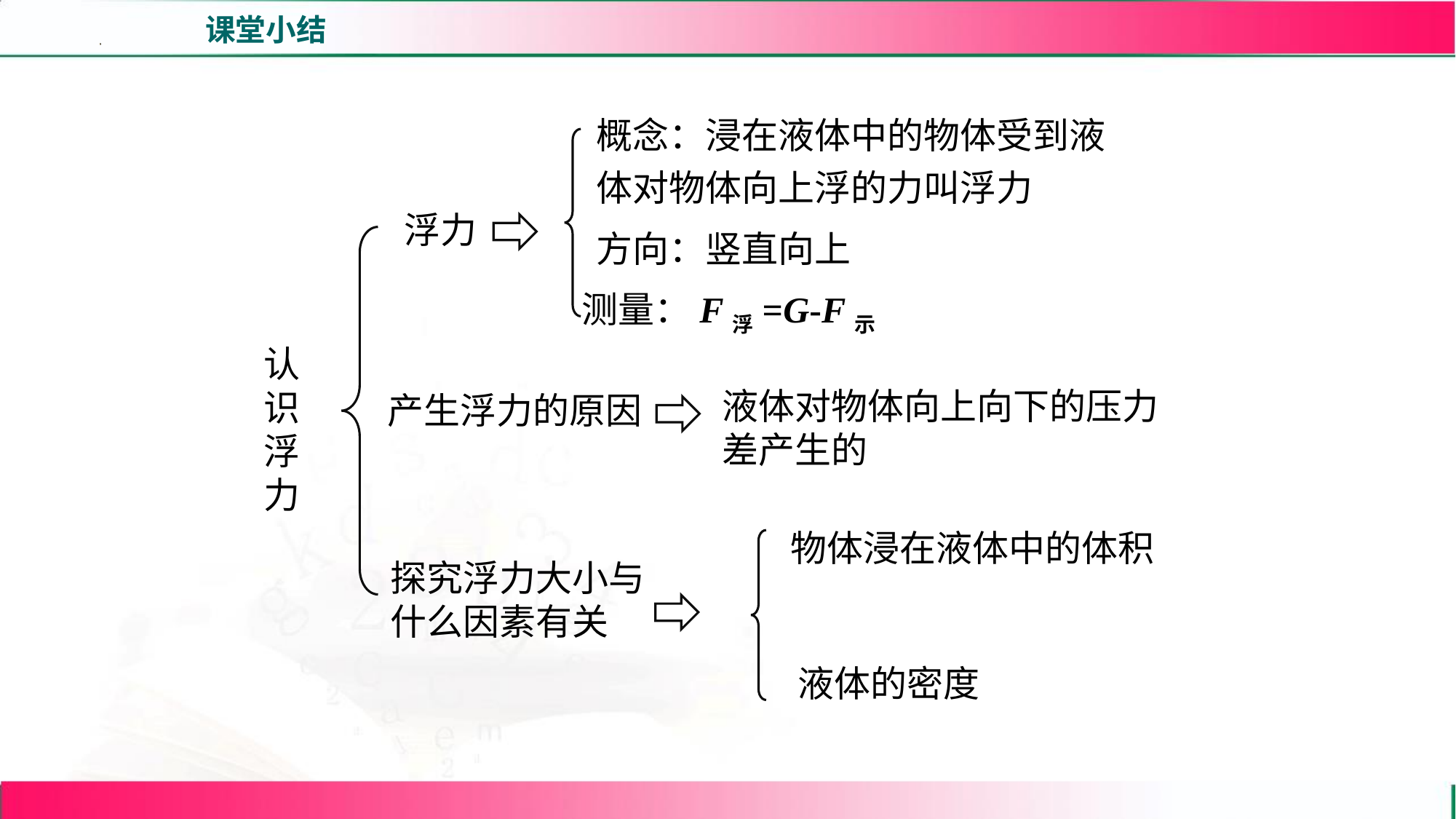

课堂小结
概念：浸在液体中的物体受到液体对物体向上浮的力叫浮力

浮力

方向：竖直向上

测量：F浮=G-F示
认识浮力
液体对物体向上向下的压力差产生的
产生浮力的原因

物体浸在液体中的体积

探究浮力大小与什么因素有关

液体的密度